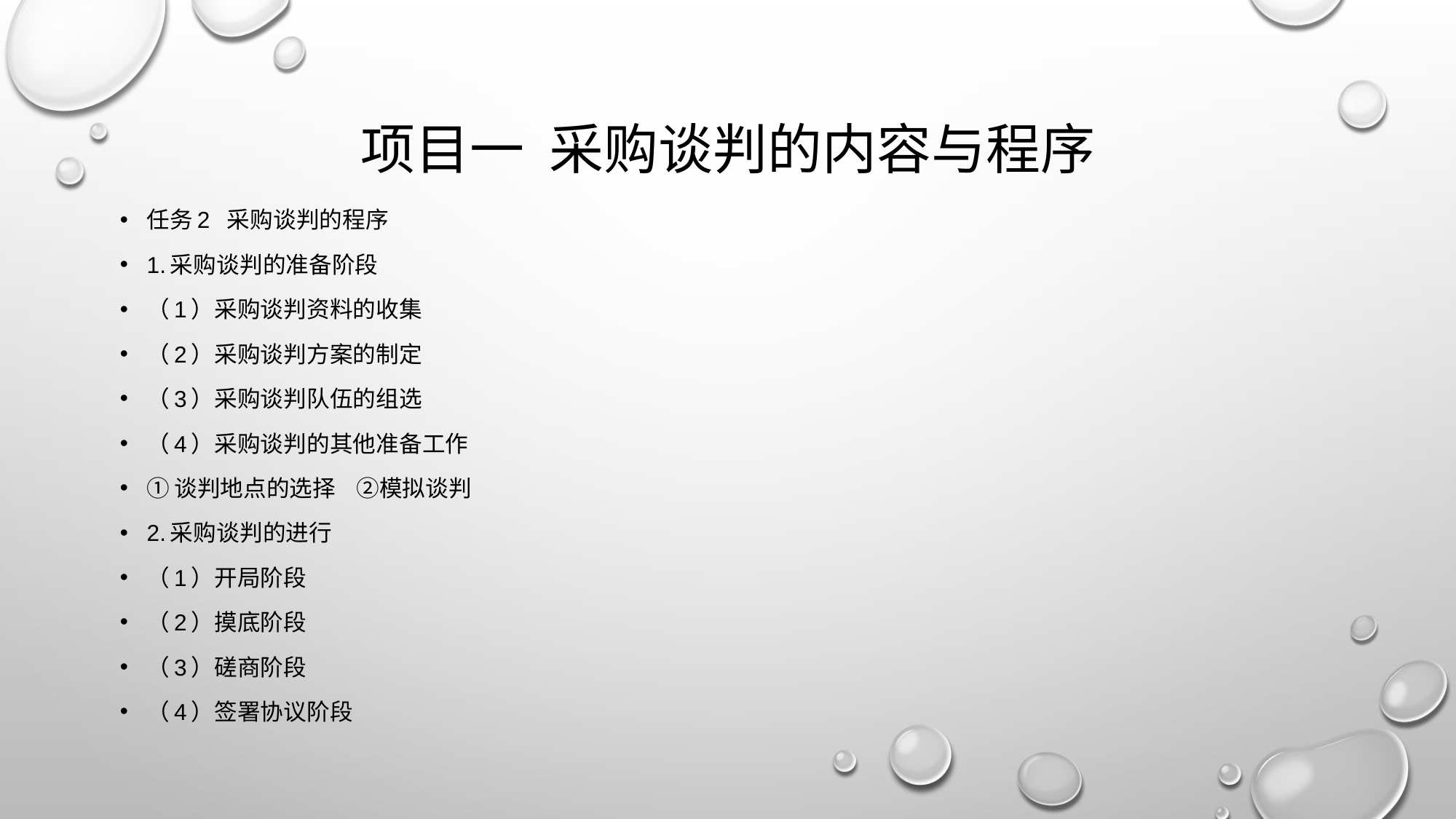

# 项目一  采购谈判的内容与程序
任务2  采购谈判的程序
1.采购谈判的准备阶段
（1）采购谈判资料的收集
（2）采购谈判方案的制定
（3）采购谈判队伍的组选
（4）采购谈判的其他准备工作
①谈判地点的选择    ②模拟谈判
2.采购谈判的进行
（1）开局阶段
（2）摸底阶段
（3）磋商阶段
（4）签署协议阶段